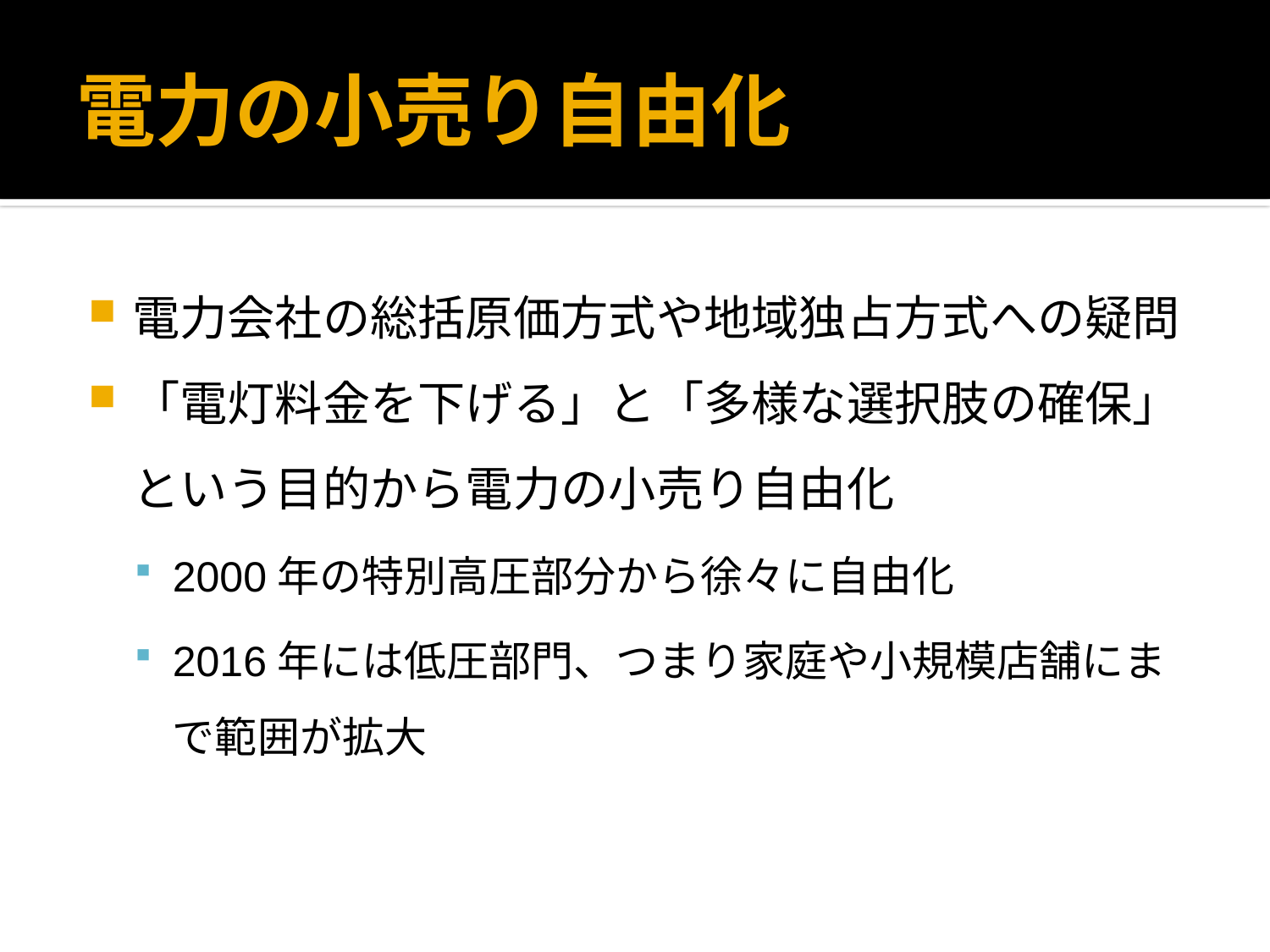

# 電力の小売り自由化
電力会社の総括原価方式や地域独占方式への疑問
「電灯料金を下げる」と「多様な選択肢の確保」という目的から電力の小売り自由化
2000年の特別高圧部分から徐々に自由化
2016年には低圧部門、つまり家庭や小規模店舗にまで範囲が拡大